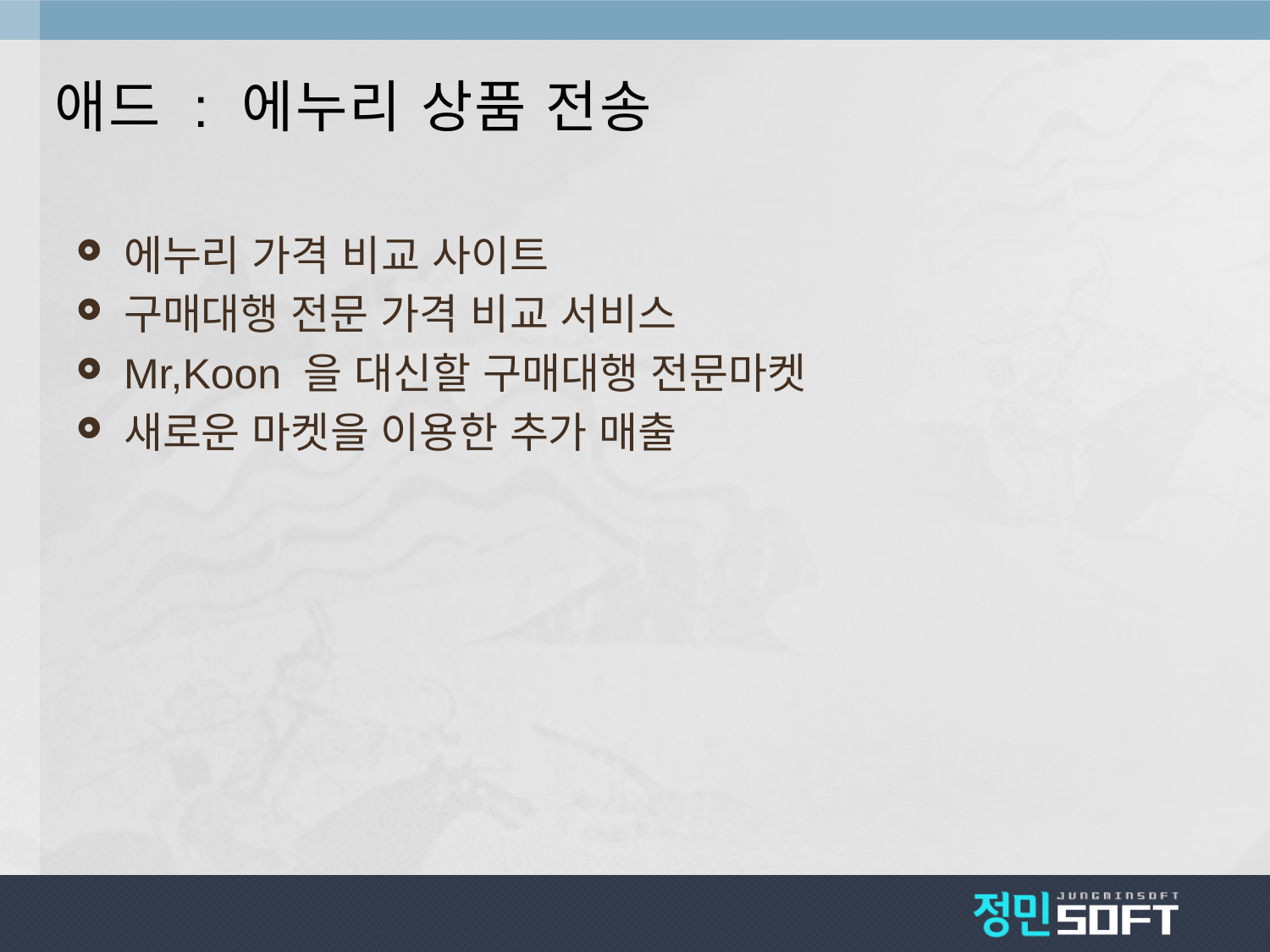

# 애드 : 에누리 상품 전송
에누리 가격 비교 사이트
구매대행 전문 가격 비교 서비스
Mr,Koon 을 대신할 구매대행 전문마켓
새로운 마켓을 이용한 추가 매출